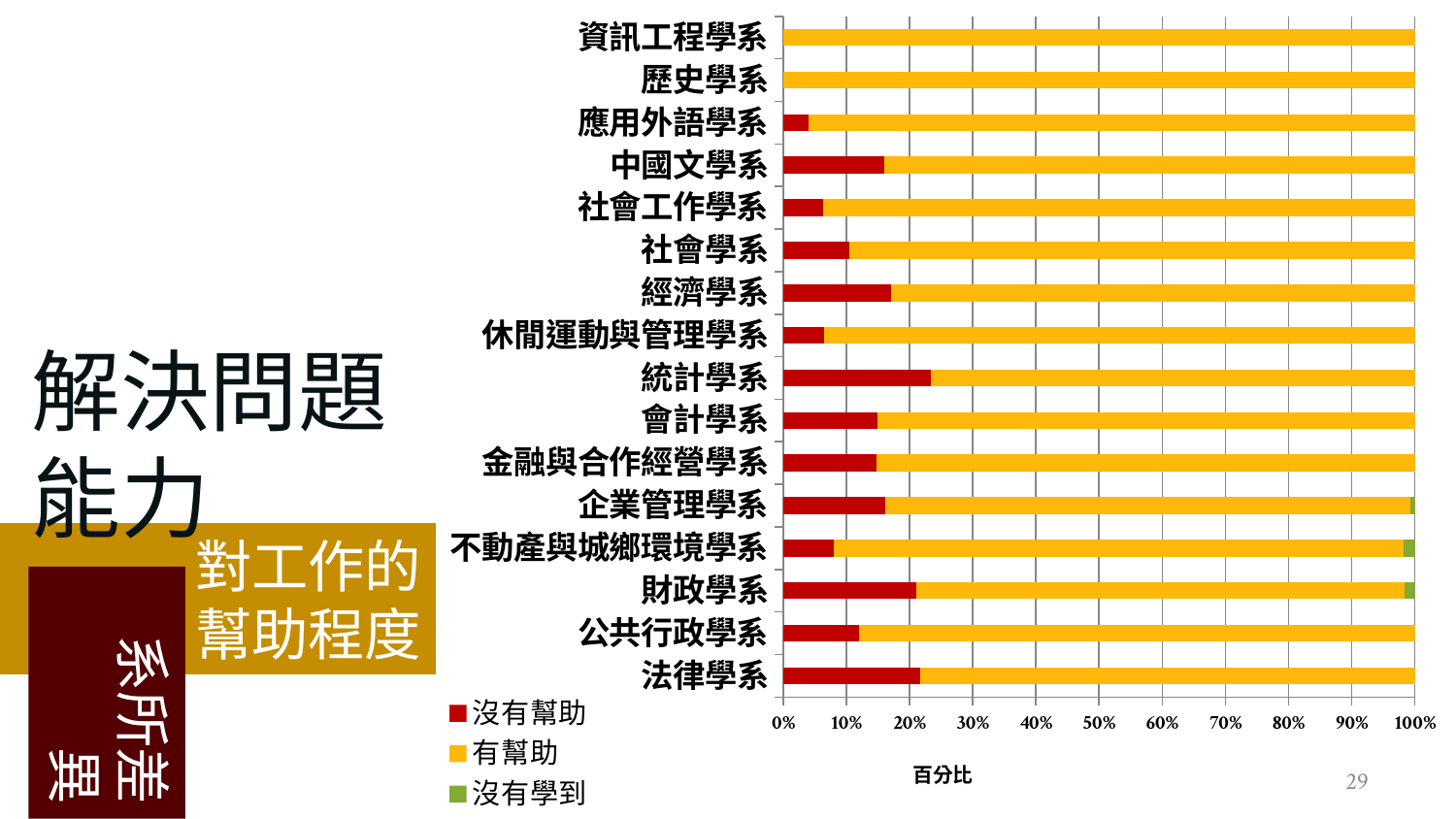

### Chart

| Category | 沒有幫助 | 有幫助 | 沒有學到 |
|---|---|---|---|
| 法律學系 | 0.21700000000000025 | 0.783 | 0.0 |
| 公共行政學系 | 0.12000000000000002 | 0.88 | 0.0 |
| 財政學系 | 0.21000000000000021 | 0.7740000000000011 | 0.01600000000000002 |
| 不動產與城鄉環境學系 | 0.08000000000000004 | 0.902 | 0.018 |
| 企業管理學系 | 0.161 | 0.8320000000000006 | 0.007000000000000009 |
| 金融與合作經營學系 | 0.14800000000000021 | 0.8520000000000006 | 0.0 |
| 會計學系 | 0.14900000000000024 | 0.8510000000000006 | 0.0 |
| 統計學系 | 0.233 | 0.7670000000000011 | 0.0 |
| 休閒運動與管理學系 | 0.065 | 0.935 | 0.0 |
| 經濟學系 | 0.17 | 0.8300000000000006 | 0.0 |
| 社會學系 | 0.10500000000000002 | 0.895 | 0.0 |
| 社會工作學系 | 0.063 | 0.9370000000000006 | 0.0 |
| 中國文學系 | 0.16 | 0.8400000000000006 | 0.0 |
| 應用外語學系 | 0.04000000000000002 | 0.9600000000000006 | 0.0 |
| 歷史學系 | 0.0 | 1.0 | 0.0 |
| 資訊工程學系 | 0.0 | 1.0 | 0.0 |
解決問題
能力
 對工作的
 幫助程度
系所差異

29